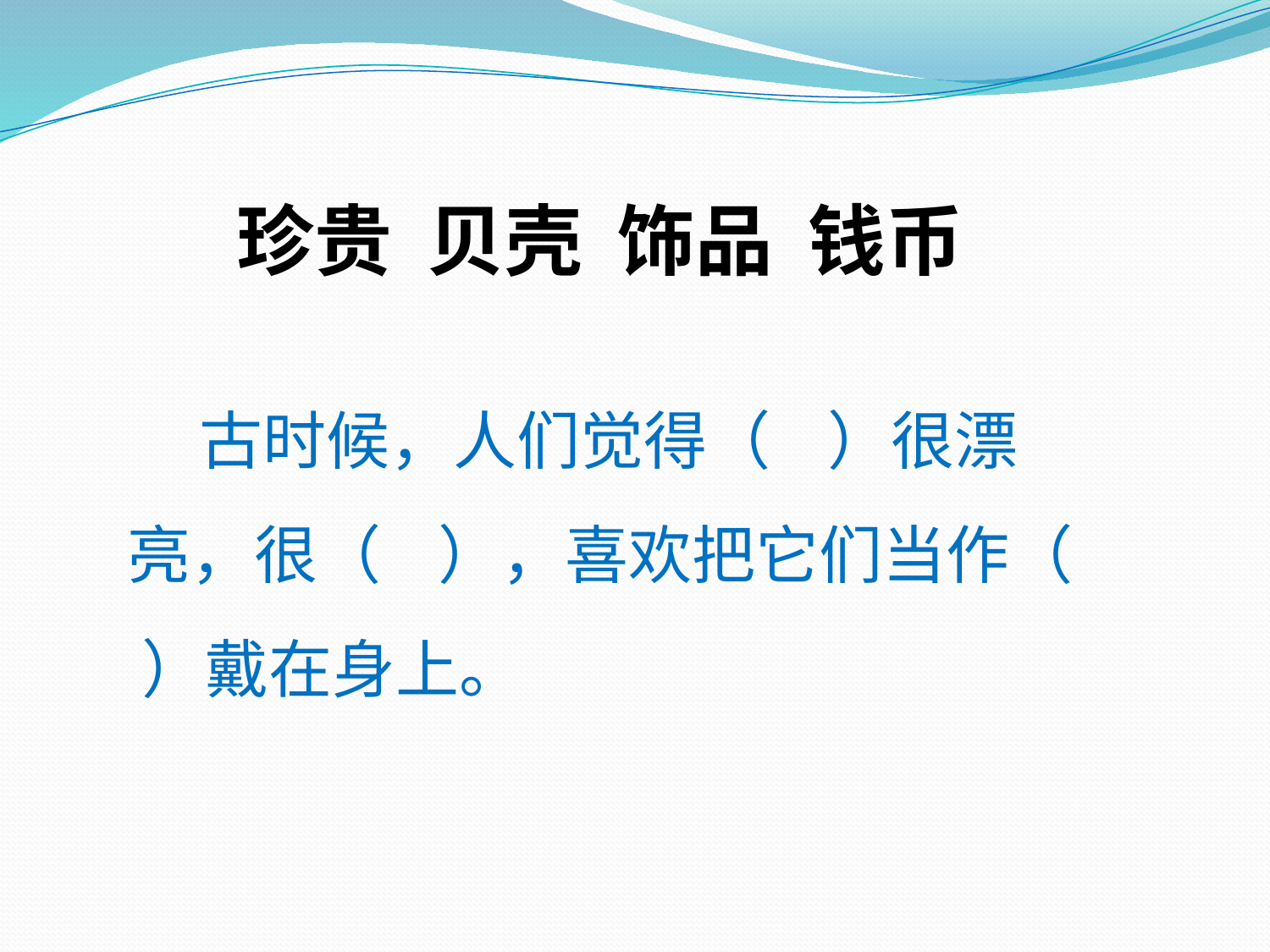

珍贵  贝壳  饰品  钱币
    古时候，人们觉得（    ）很漂亮，很（    ），喜欢把它们当作（    ）戴在身上。